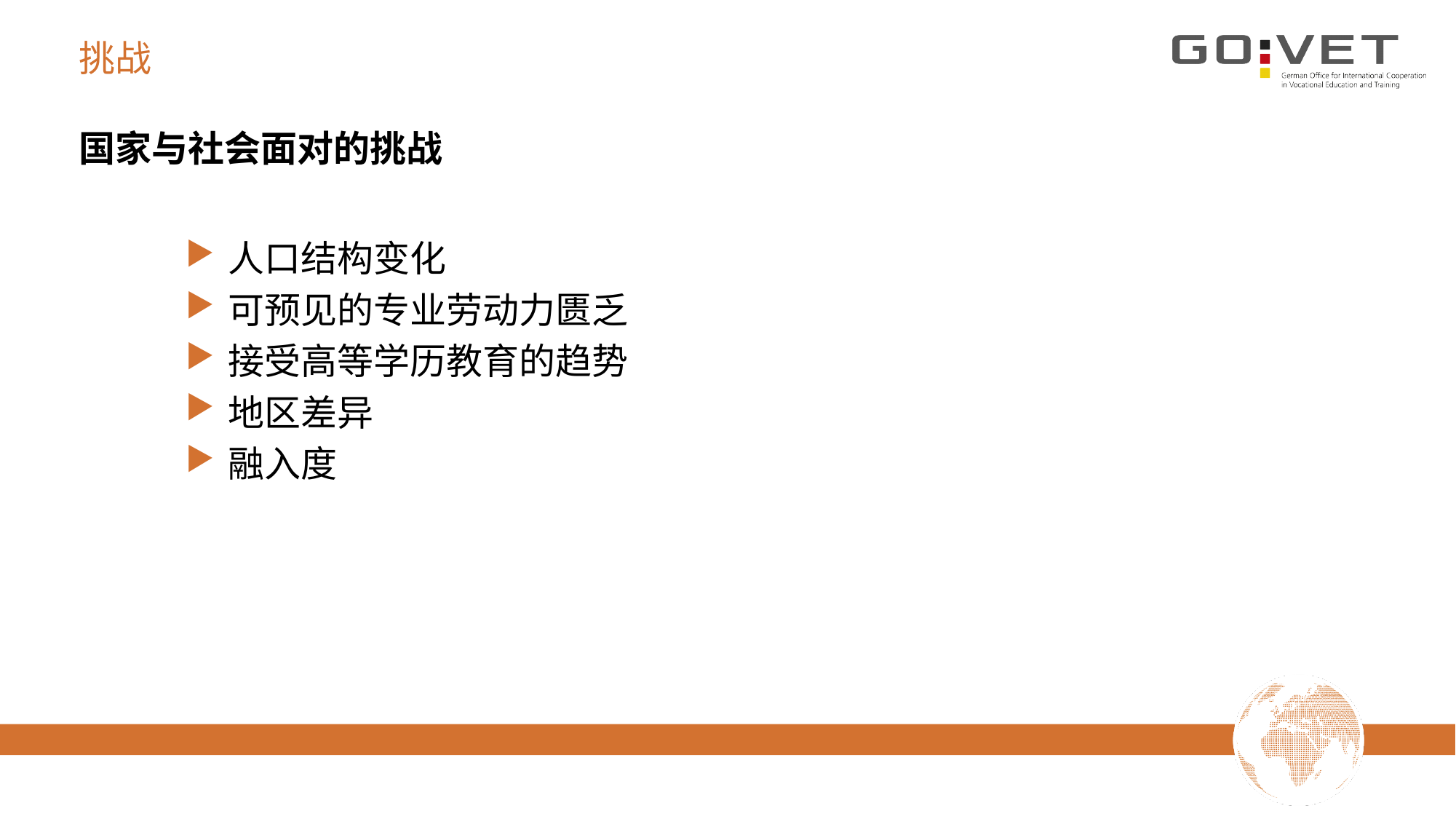

# 挑战
国家与社会面对的挑战

人口结构变化
可预见的专业劳动力匮乏
接受高等学历教育的趋势
地区差异
融入度